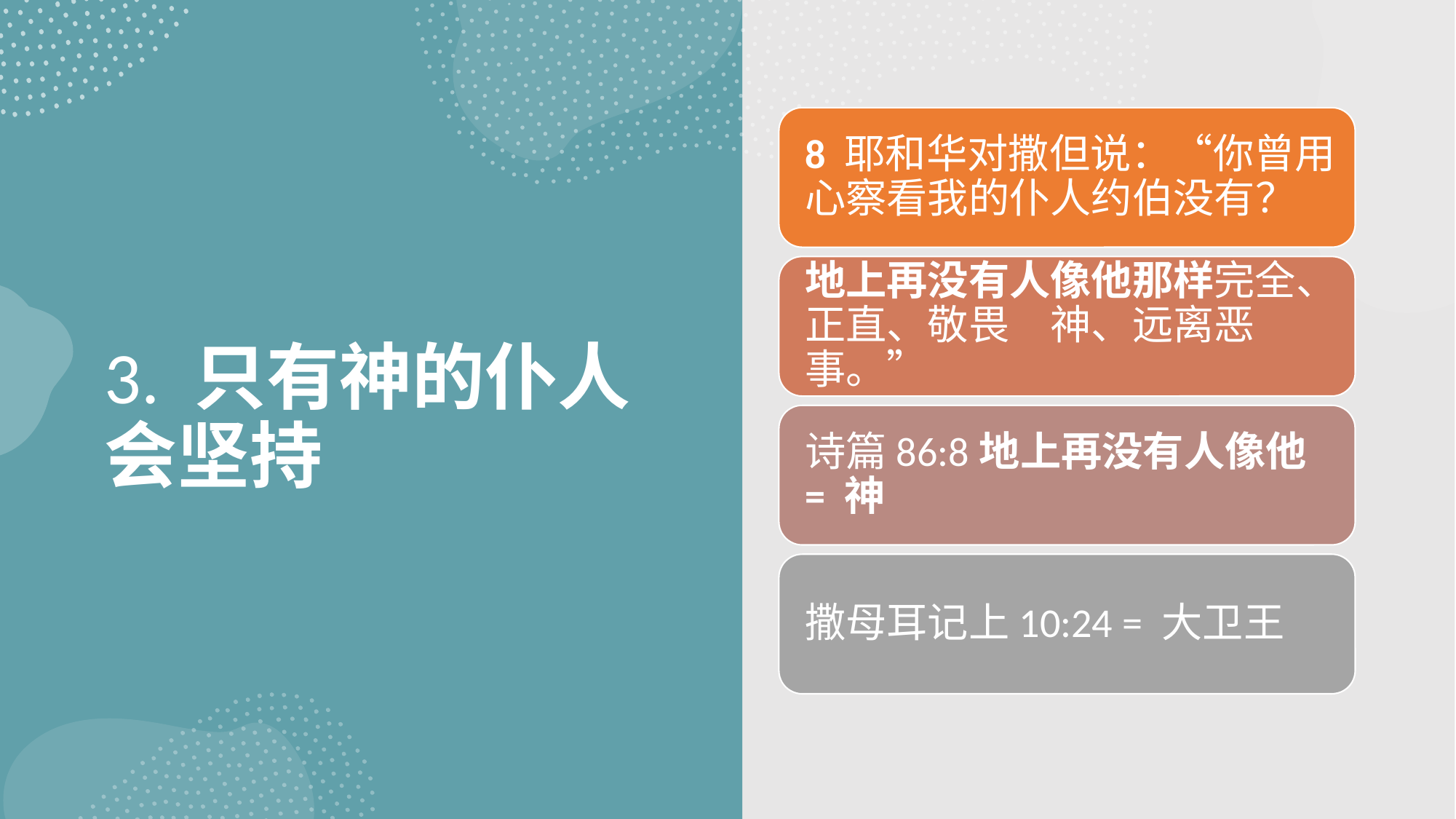

8 耶和华对撒但说：“你曾用心察看我的仆人约伯没有？
地上再没有人像他那样完全、正直、敬畏　神、远离恶事。”
诗篇86:8地上再没有人像他 = 神
撒母耳记上10:24 = 大卫王
# 3. 只有神的仆人会坚持